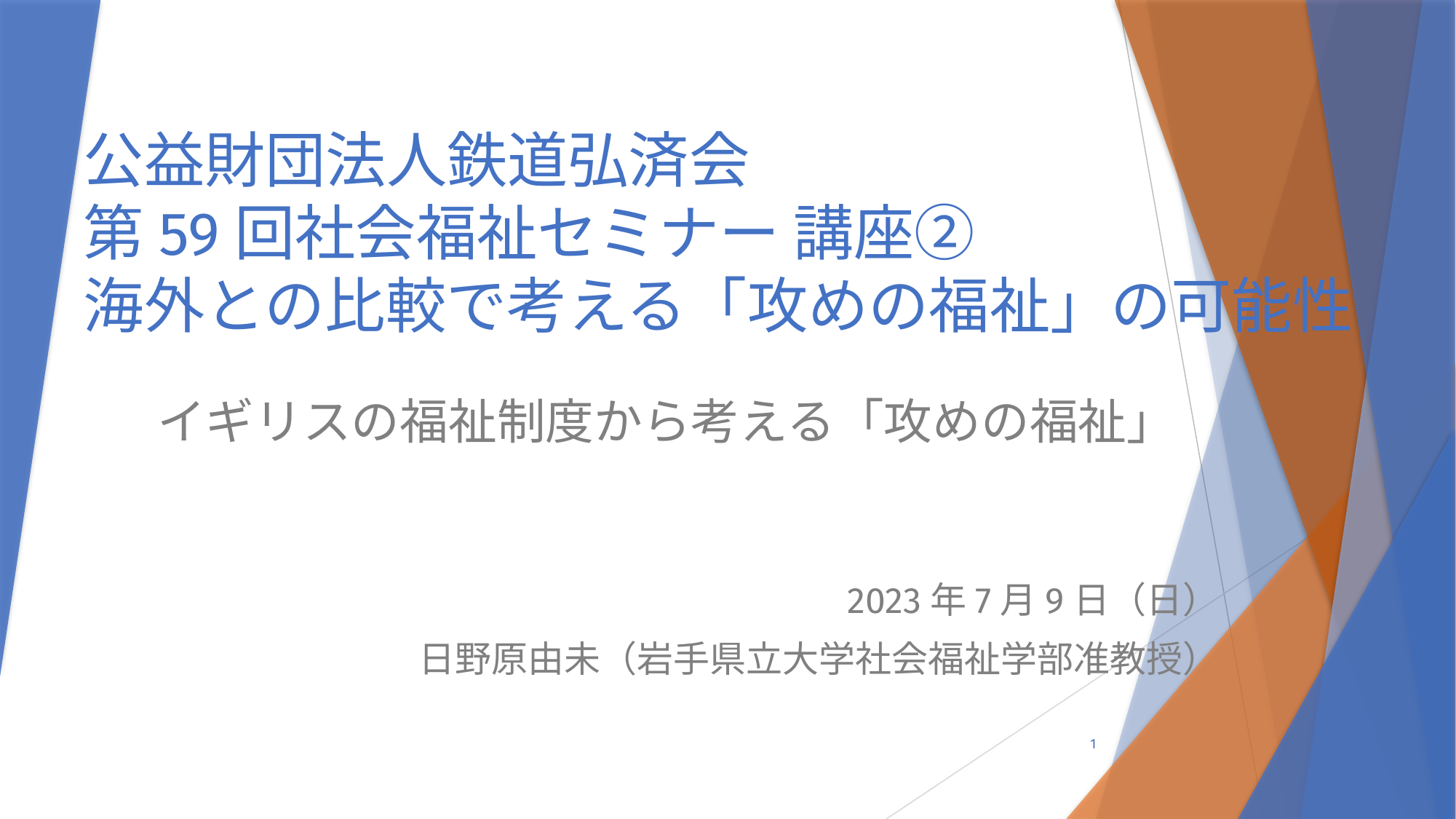

# 公益財団法人鉄道弘済会 第59回社会福祉セミナー 講座② 海外との比較で考える「攻めの福祉」の可能性
イギリスの福祉制度から考える「攻めの福祉」
2023年7月9日（日）
日野原由未（岩手県立大学社会福祉学部准教授）
1